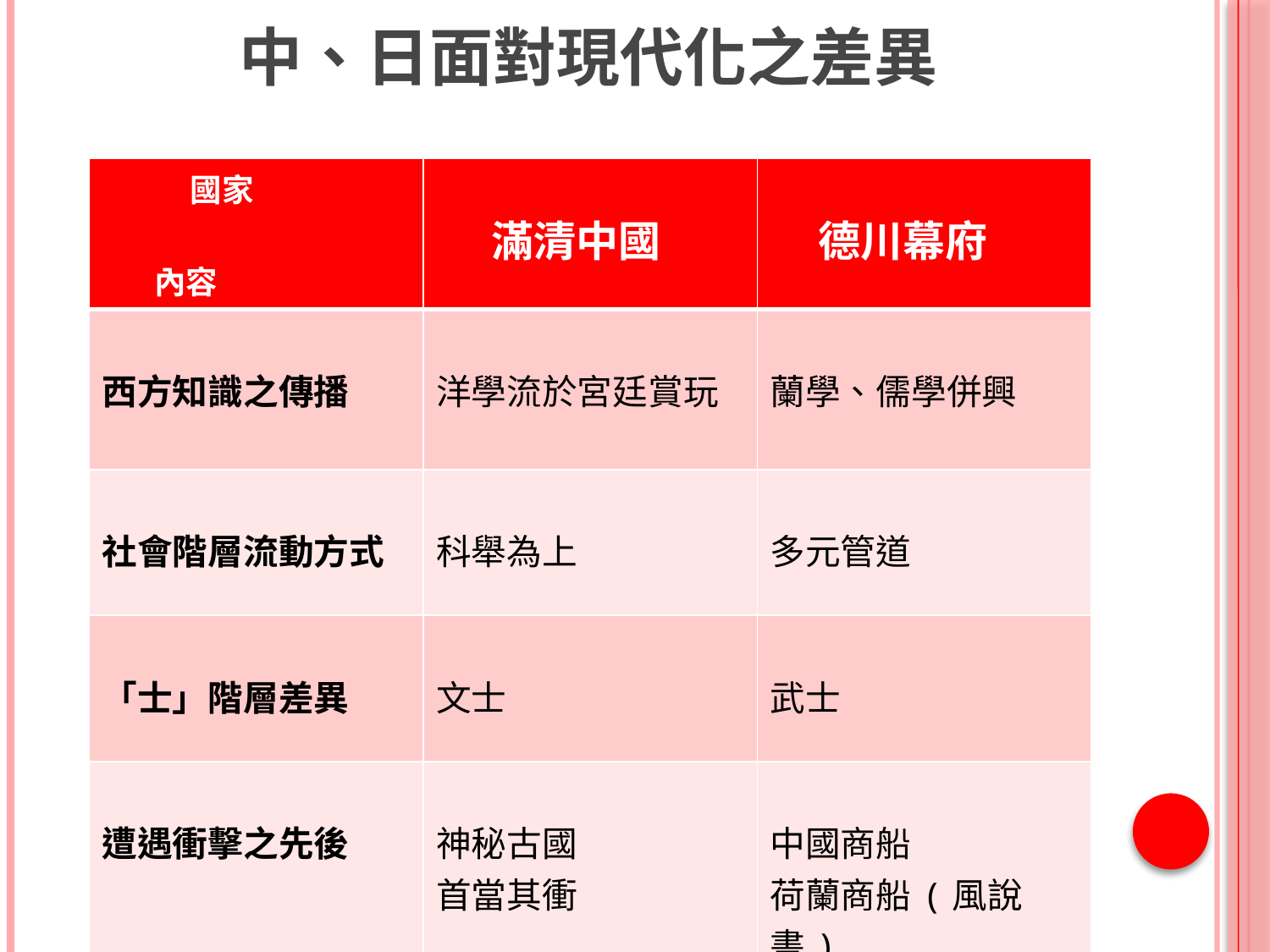

# 中、日面對現代化之差異
| 國家 　　 內容 | 滿清中國 | 德川幕府 |
| --- | --- | --- |
| 西方知識之傳播 | 洋學流於宮廷賞玩 | 蘭學、儒學併興 |
| 社會階層流動方式 | 科舉為上 | 多元管道 |
| 「士」階層差異 | 文士 | 武士 |
| 遭遇衝擊之先後 | 神秘古國 首當其衝 | 中國商船 荷蘭商船(風說書) |